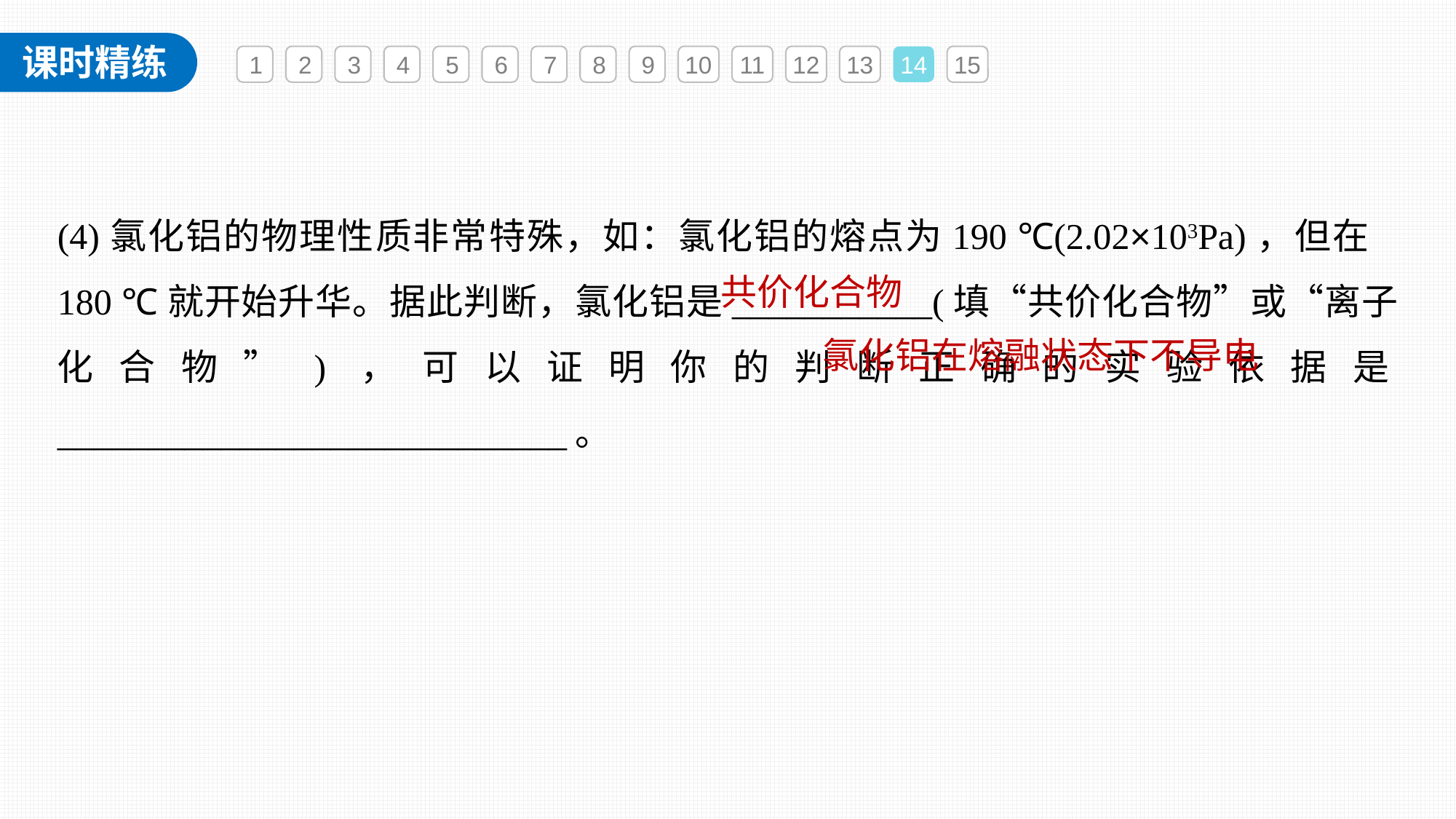

1
2
3
4
5
6
7
8
9
10
11
12
13
14
15
(4)氯化铝的物理性质非常特殊，如：氯化铝的熔点为190 ℃(2.02×103Pa)，但在    180 ℃就开始升华。据此判断，氯化铝是___________(填“共价化合物”或“离子化合物”)，可以证明你的判断正确的实验依据是____________________________。
共价化合物
氯化铝在熔融状态下不导电